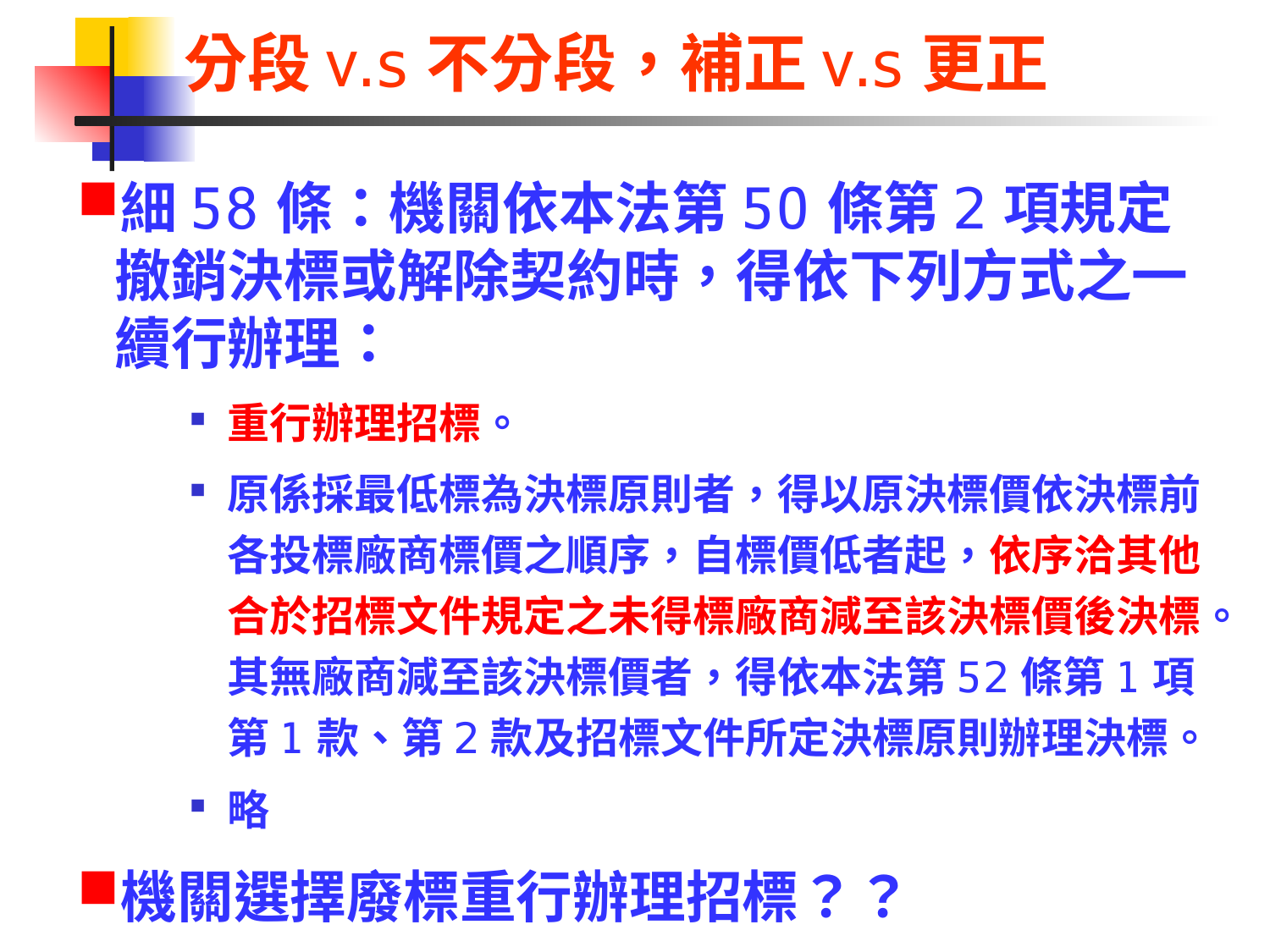

分段v.s不分段，補正v.s更正
細58條：機關依本法第50條第2項規定撤銷決標或解除契約時，得依下列方式之一續行辦理：
重行辦理招標。
原係採最低標為決標原則者，得以原決標價依決標前各投標廠商標價之順序，自標價低者起，依序洽其他合於招標文件規定之未得標廠商減至該決標價後決標。其無廠商減至該決標價者，得依本法第52條第1項第1款、第2款及招標文件所定決標原則辦理決標。
略
機關選擇廢標重行辦理招標？？